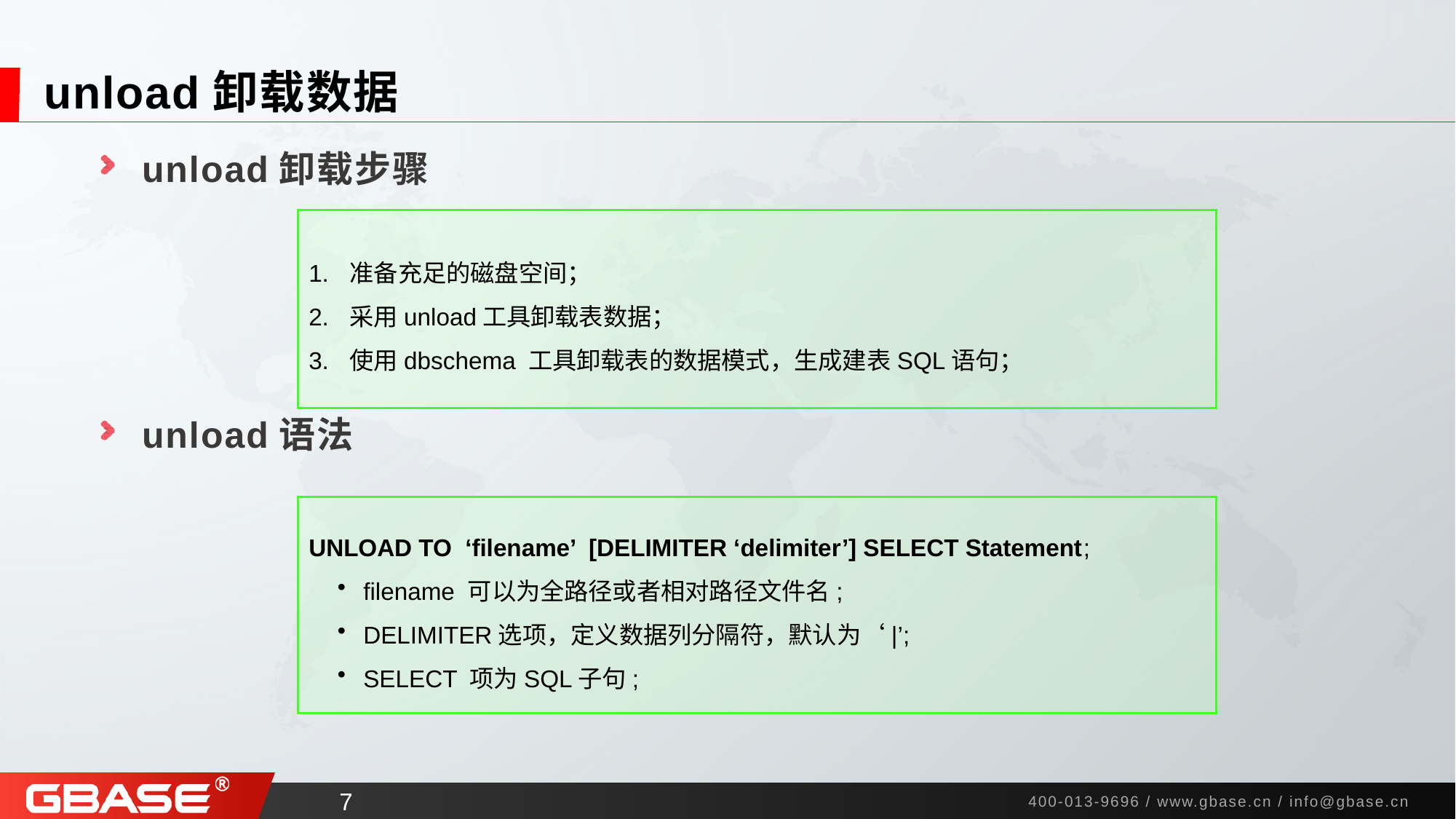

# unload卸载数据
unload卸载步骤

unload语法
准备充足的磁盘空间；
采用unload工具卸载表数据；
使用dbschema 工具卸载表的数据模式，生成建表SQL语句；
UNLOAD TO  ‘filename’  [DELIMITER ‘delimiter’] SELECT Statement;
filename 可以为全路径或者相对路径文件名;
DELIMITER选项，定义数据列分隔符，默认为‘|’;
SELECT 项为SQL子句;